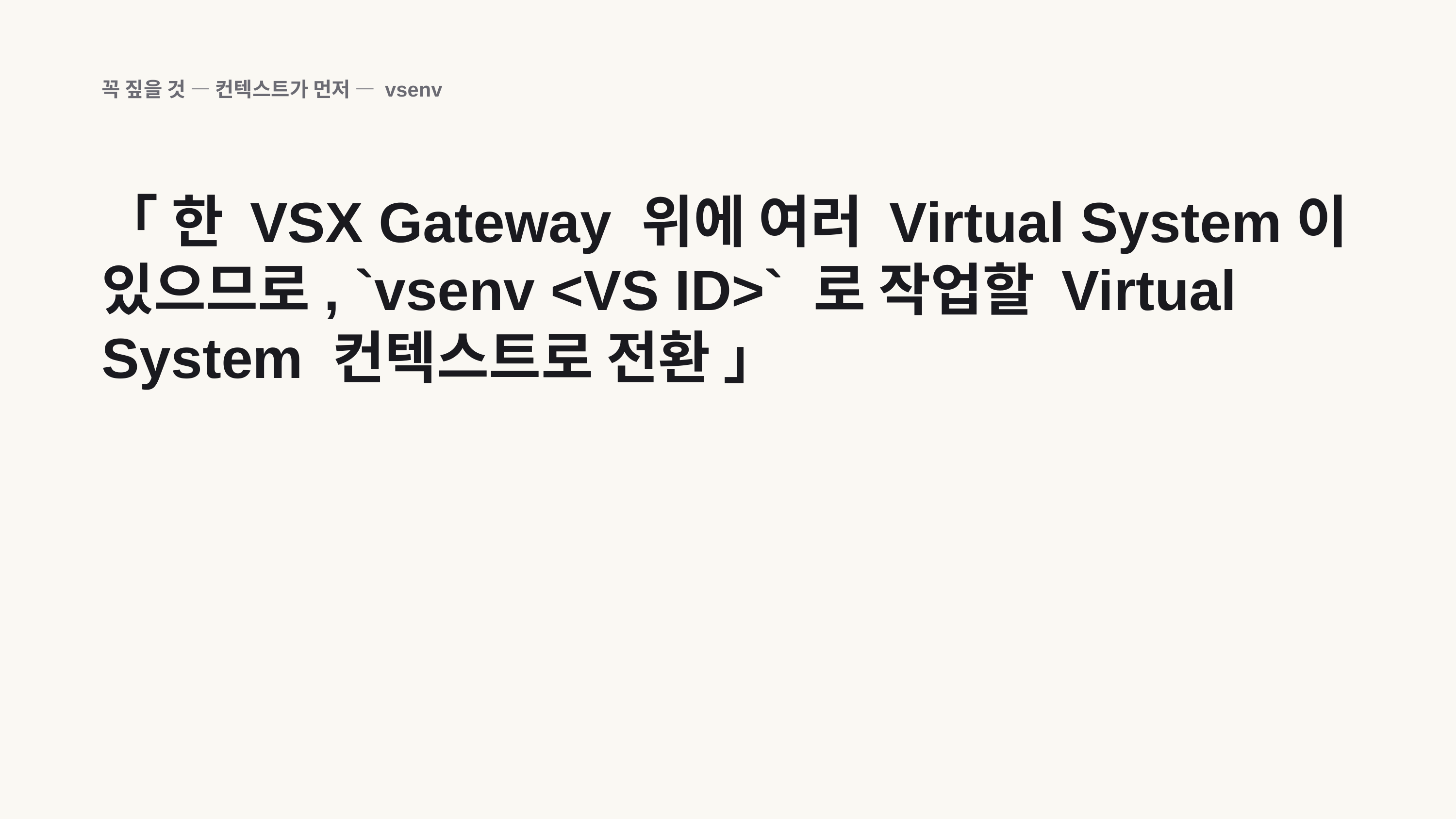

꼭 짚을 것 — 컨텍스트가 먼저 — vsenv
「 한 VSX Gateway 위에 여러 Virtual System이 있으므로, `vsenv <VS ID>` 로 작업할 Virtual System 컨텍스트로 전환 」